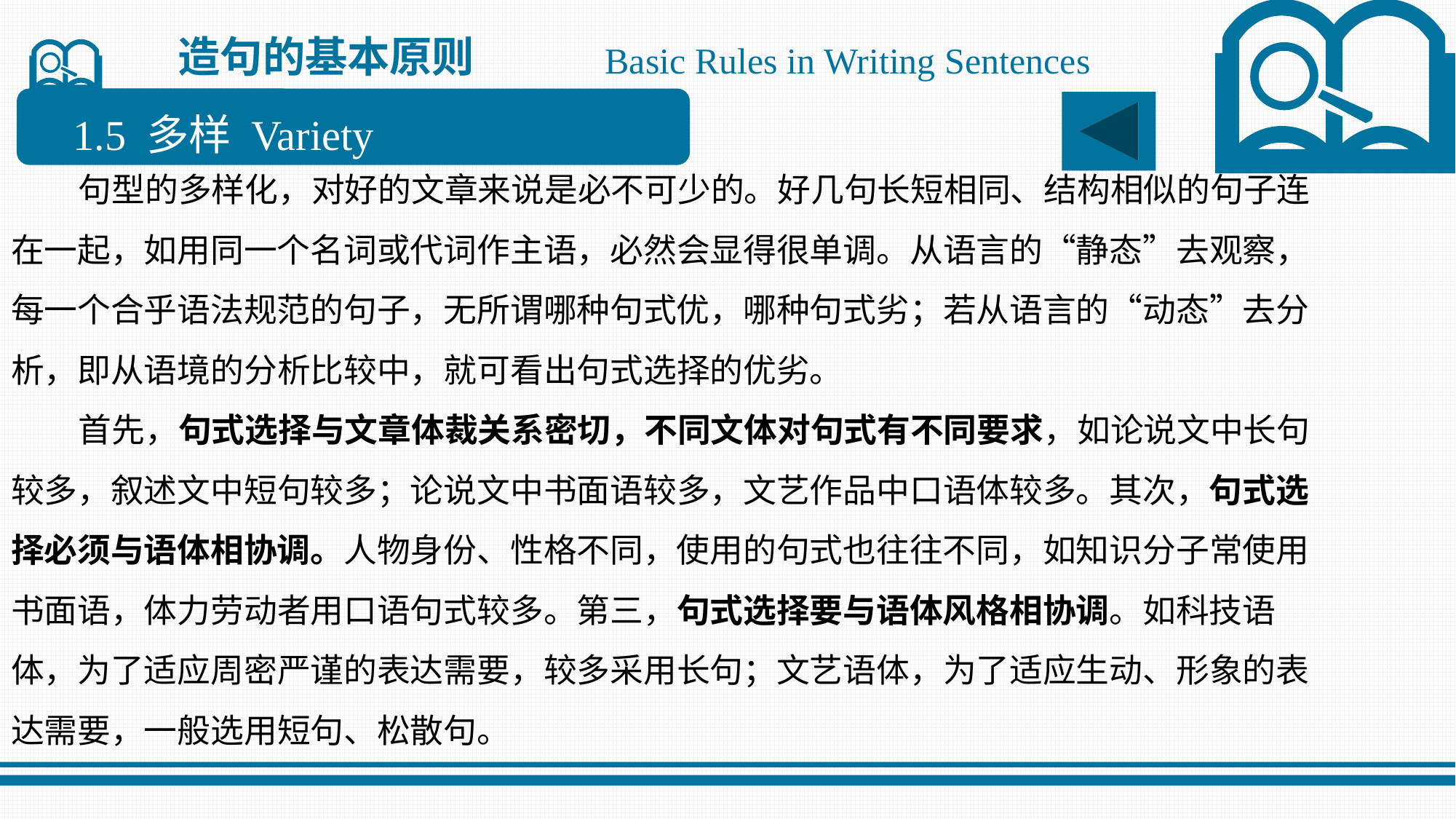

造句的基本原则
Basic Rules in Writing Sentences
1.5 多样 Variety

        句型的多样化，对好的文章来说是必不可少的。好几句长短相同、结构相似的句子连
在一起，如用同一个名词或代词作主语，必然会显得很单调。从语言的“静态”去观察，
每一个合乎语法规范的句子，无所谓哪种句式优，哪种句式劣；若从语言的“动态”去分
析，即从语境的分析比较中，就可看出句式选择的优劣。
        首先，句式选择与文章体裁关系密切，不同文体对句式有不同要求，如论说文中长句
较多，叙述文中短句较多；论说文中书面语较多，文艺作品中口语体较多。其次，句式选
择必须与语体相协调。人物身份、性格不同，使用的句式也往往不同，如知识分子常使用
书面语，体力劳动者用口语句式较多。第三，句式选择要与语体风格相协调。如科技语
体，为了适应周密严谨的表达需要，较多采用长句；文艺语体，为了适应生动、形象的表
达需要，一般选用短句、松散句。